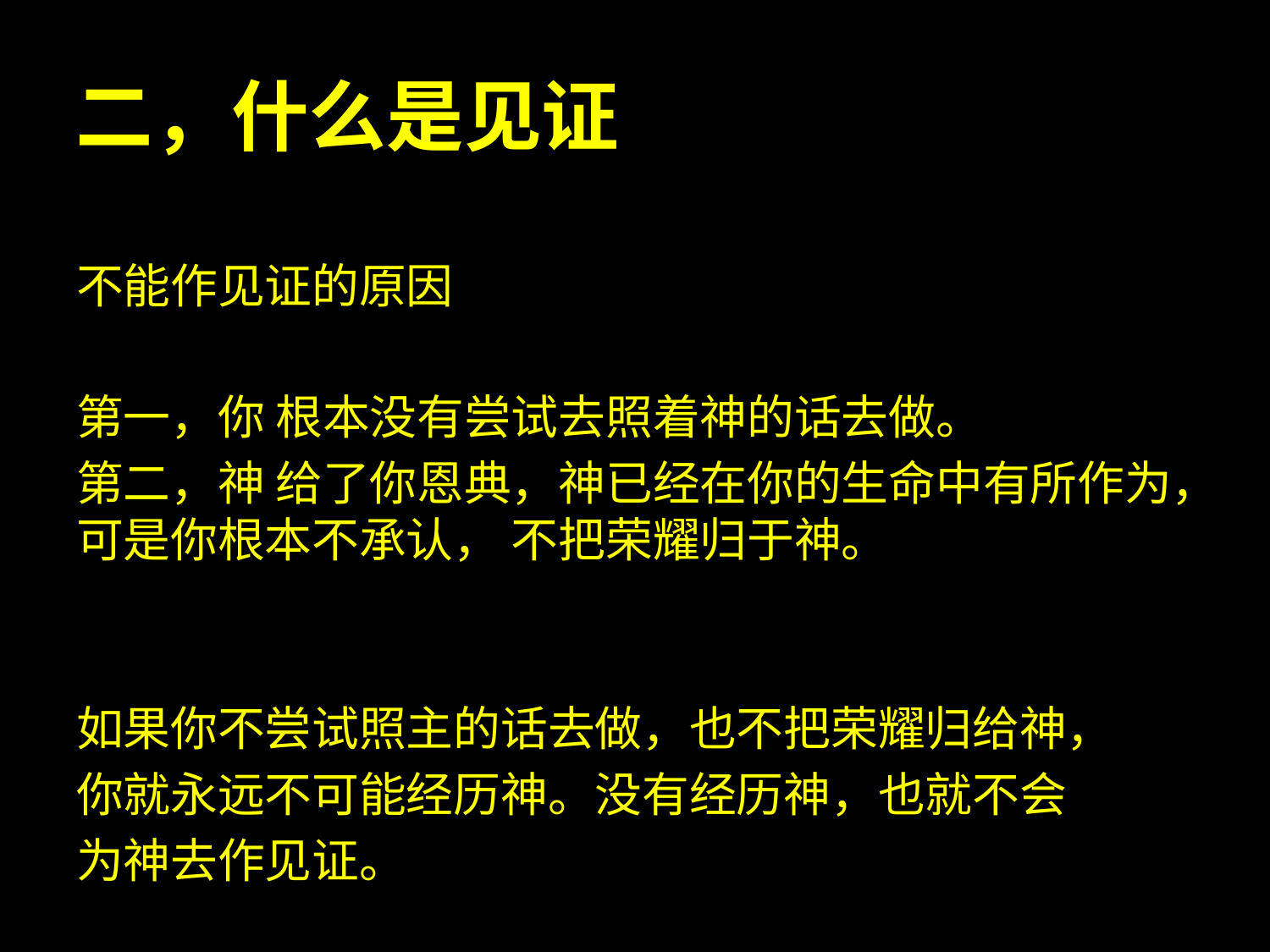

二，什么是见证

不能作见证的原因

第一，你 根本没有尝试去照着神的话去做。
第二，神 给了你恩典，神已经在你的生命中有所作为， 可是你根本不承认， 不把荣耀归于神。

如果你不尝试照主的话去做，也不把荣耀归给神，
你就永远不可能经历神。没有经历神，也就不会
为神去作见证。